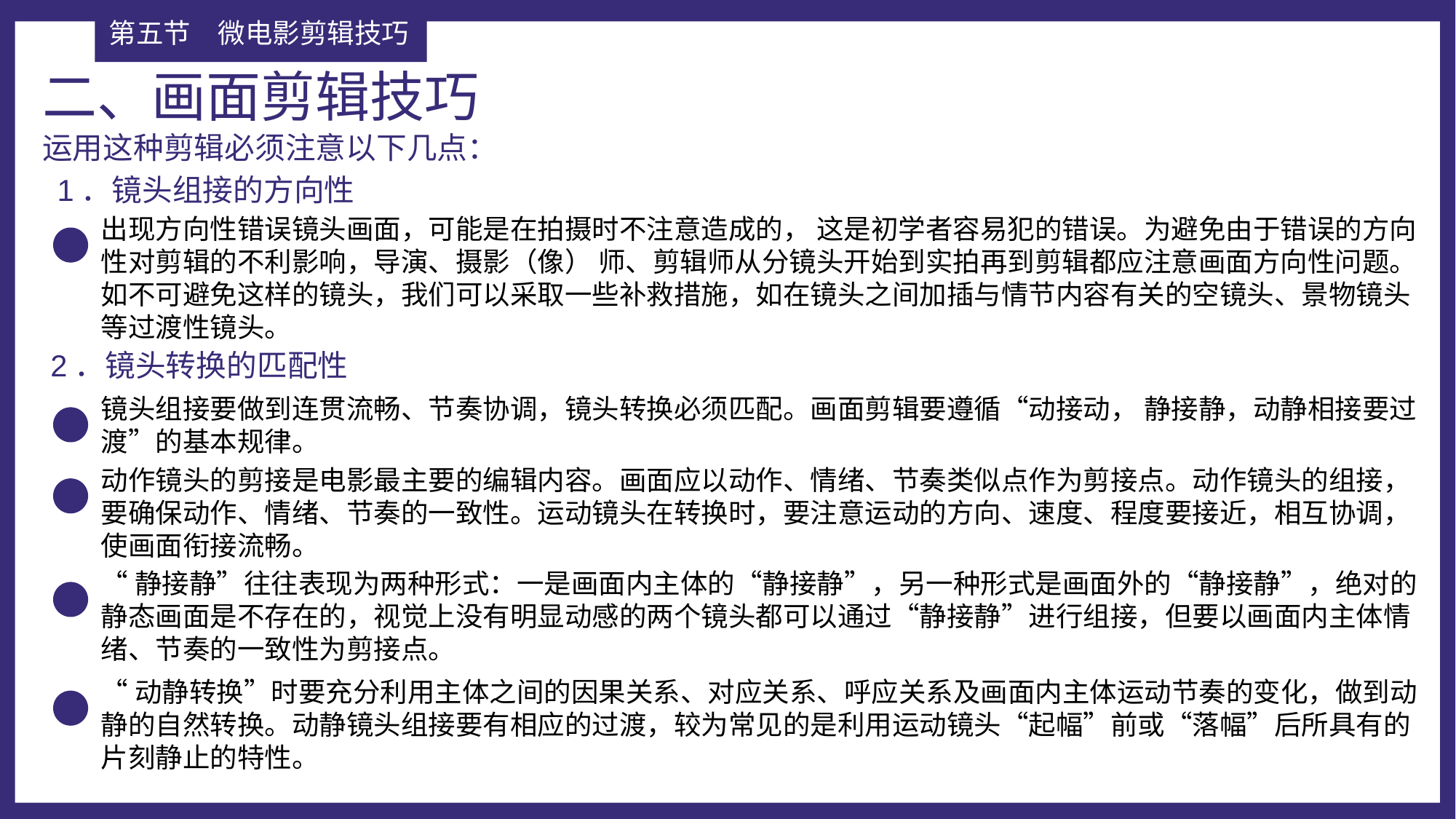

第五节	微电影剪辑技巧
二、画面剪辑技巧
运用这种剪辑必须注意以下几点：
1．镜头组接的方向性
出现方向性错误镜头画面，可能是在拍摄时不注意造成的， 这是初学者容易犯的错误。为避免由于错误的方向性对剪辑的不利影响，导演、摄影（像） 师、剪辑师从分镜头开始到实拍再到剪辑都应注意画面方向性问题。如不可避免这样的镜头，我们可以采取一些补救措施，如在镜头之间加插与情节内容有关的空镜头、景物镜头等过渡性镜头。

2．镜头转换的匹配性
镜头组接要做到连贯流畅、节奏协调，镜头转换必须匹配。画面剪辑要遵循“动接动， 静接静，动静相接要过渡”的基本规律。

动作镜头的剪接是电影最主要的编辑内容。画面应以动作、情绪、节奏类似点作为剪接点。动作镜头的组接，要确保动作、情绪、节奏的一致性。运动镜头在转换时，要注意运动的方向、速度、程度要接近，相互协调，使画面衔接流畅。

“静接静”往往表现为两种形式：一是画面内主体的“静接静”，另一种形式是画面外的“静接静”，绝对的静态画面是不存在的，视觉上没有明显动感的两个镜头都可以通过“静接静”进行组接，但要以画面内主体情绪、节奏的一致性为剪接点。

“动静转换”时要充分利用主体之间的因果关系、对应关系、呼应关系及画面内主体运动节奏的变化，做到动静的自然转换。动静镜头组接要有相应的过渡，较为常见的是利用运动镜头“起幅”前或“落幅”后所具有的片刻静止的特性。